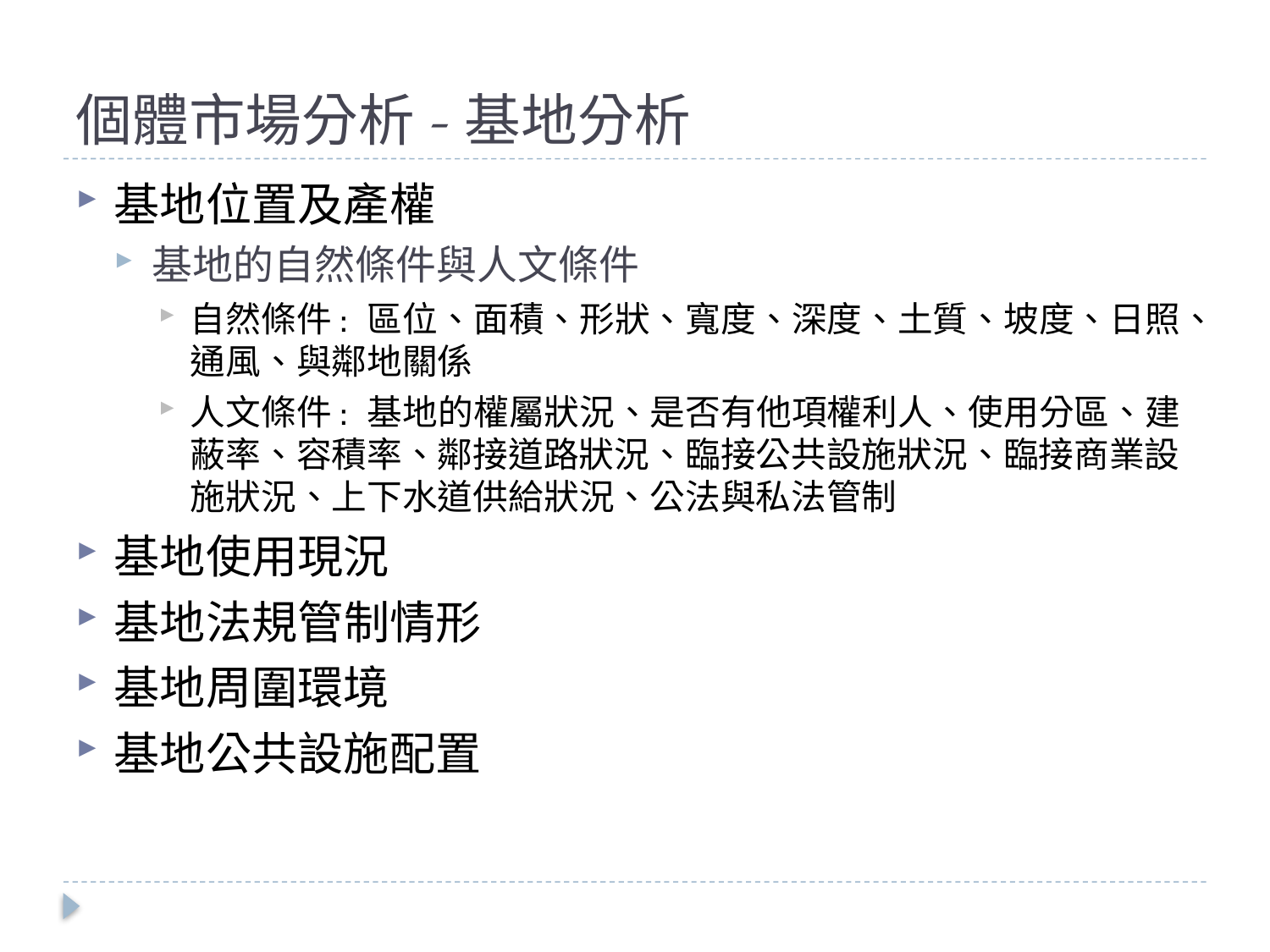

# 個體市場分析-基地分析
基地位置及產權
基地的自然條件與人文條件
自然條件: 區位、面積、形狀、寬度、深度、土質、坡度、日照、通風、與鄰地關係
人文條件: 基地的權屬狀況、是否有他項權利人、使用分區、建蔽率、容積率、鄰接道路狀況、臨接公共設施狀況、臨接商業設施狀況、上下水道供給狀況、公法與私法管制
基地使用現況
基地法規管制情形
基地周圍環境
基地公共設施配置